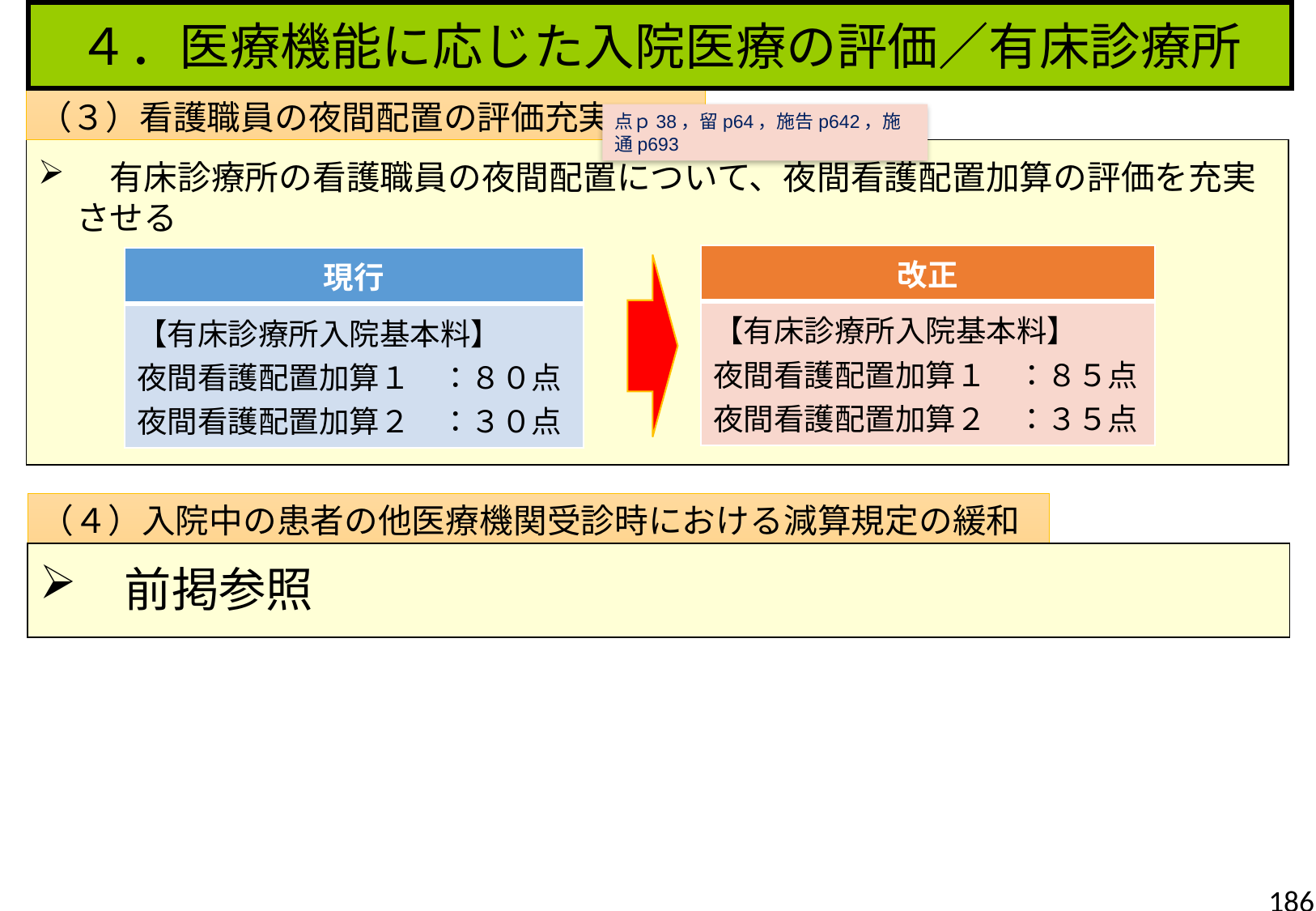

４．医療機能に応じた入院医療の評価／有床診療所
（３）看護職員の夜間配置の評価充実
点ｐ38，留p64，施告p642，施通p693

　有床診療所の看護職員の夜間配置について、夜間看護配置加算の評価を充実させる

| 改正 |
| --- |
| 【有床診療所入院基本料】 夜間看護配置加算１　：８５点 夜間看護配置加算２　：３５点 |
| 現行 |
| --- |
| 【有床診療所入院基本料】 夜間看護配置加算１　：８０点 夜間看護配置加算２　：３０点 |

（４）入院中の患者の他医療機関受診時における減算規定の緩和

　前掲参照
186